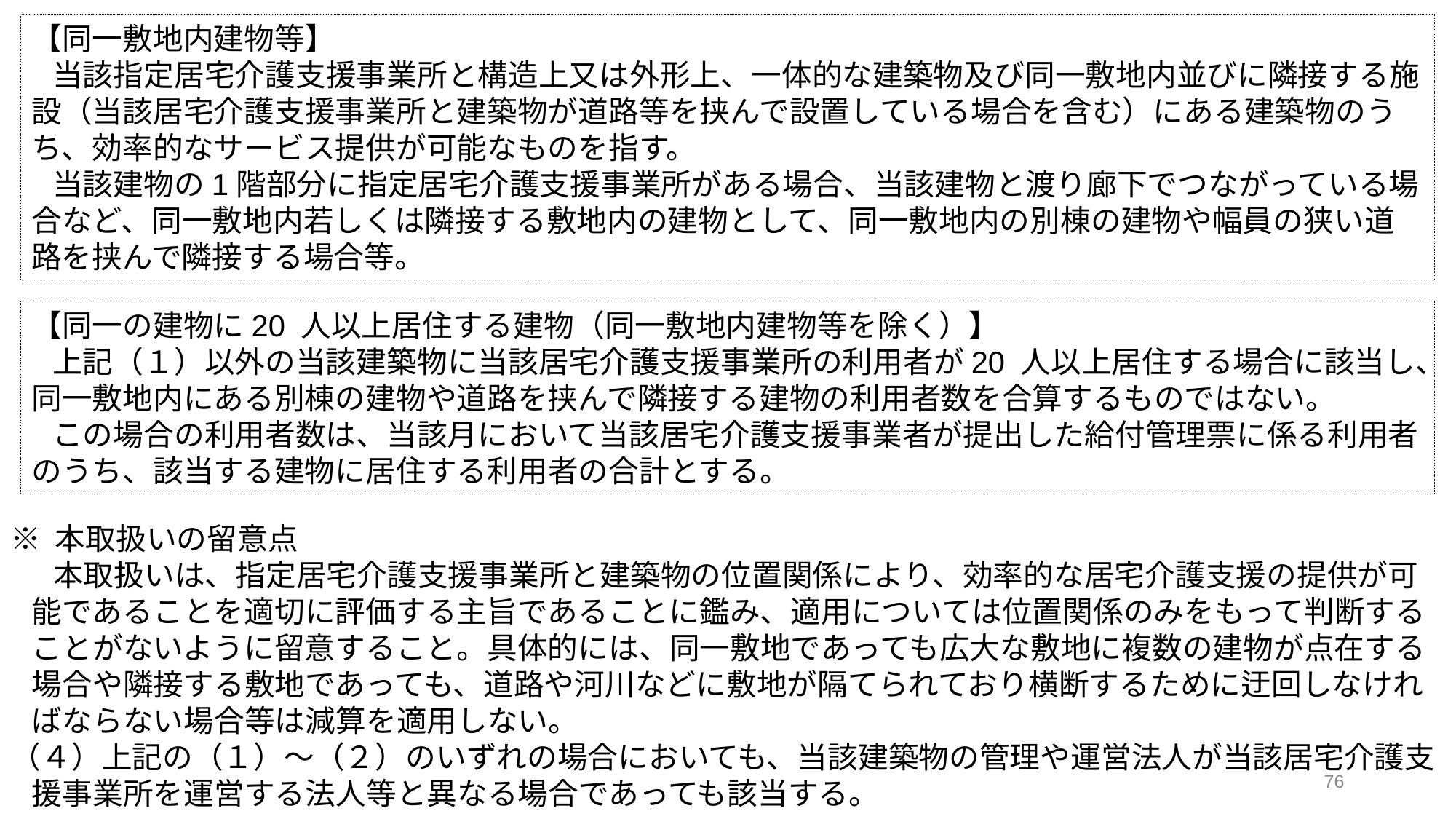

【同一敷地内建物等】
当該指定居宅介護支援事業所と構造上又は外形上、一体的な建築物及び同一敷地内並びに隣接する施設（当該居宅介護支援事業所と建築物が道路等を挟んで設置している場合を含む）にある建築物のうち、効率的なサービス提供が可能なものを指す。
当該建物の1階部分に指定居宅介護支援事業所がある場合、当該建物と渡り廊下でつながっている場合など、同一敷地内若しくは隣接する敷地内の建物として、同一敷地内の別棟の建物や幅員の狭い道路を挟んで隣接する場合等。
【同一の建物に20 人以上居住する建物（同一敷地内建物等を除く）】
上記（１）以外の当該建築物に当該居宅介護支援事業所の利用者が20 人以上居住する場合に該当し、同一敷地内にある別棟の建物や道路を挟んで隣接する建物の利用者数を合算するものではない。
この場合の利用者数は、当該月において当該居宅介護支援事業者が提出した給付管理票に係る利用者のうち、該当する建物に居住する利用者の合計とする。

※ 本取扱いの留意点
本取扱いは、指定居宅介護支援事業所と建築物の位置関係により、効率的な居宅介護支援の提供が可能であることを適切に評価する主旨であることに鑑み、適用については位置関係のみをもって判断することがないように留意すること。具体的には、同一敷地であっても広大な敷地に複数の建物が点在する場合や隣接する敷地であっても、道路や河川などに敷地が隔てられており横断するために迂回しなければならない場合等は減算を適用しない。
（４）上記の（１）～（２）のいずれの場合においても、当該建築物の管理や運営法人が当該居宅介護支援事業所を運営する法人等と異なる場合であっても該当する。

76